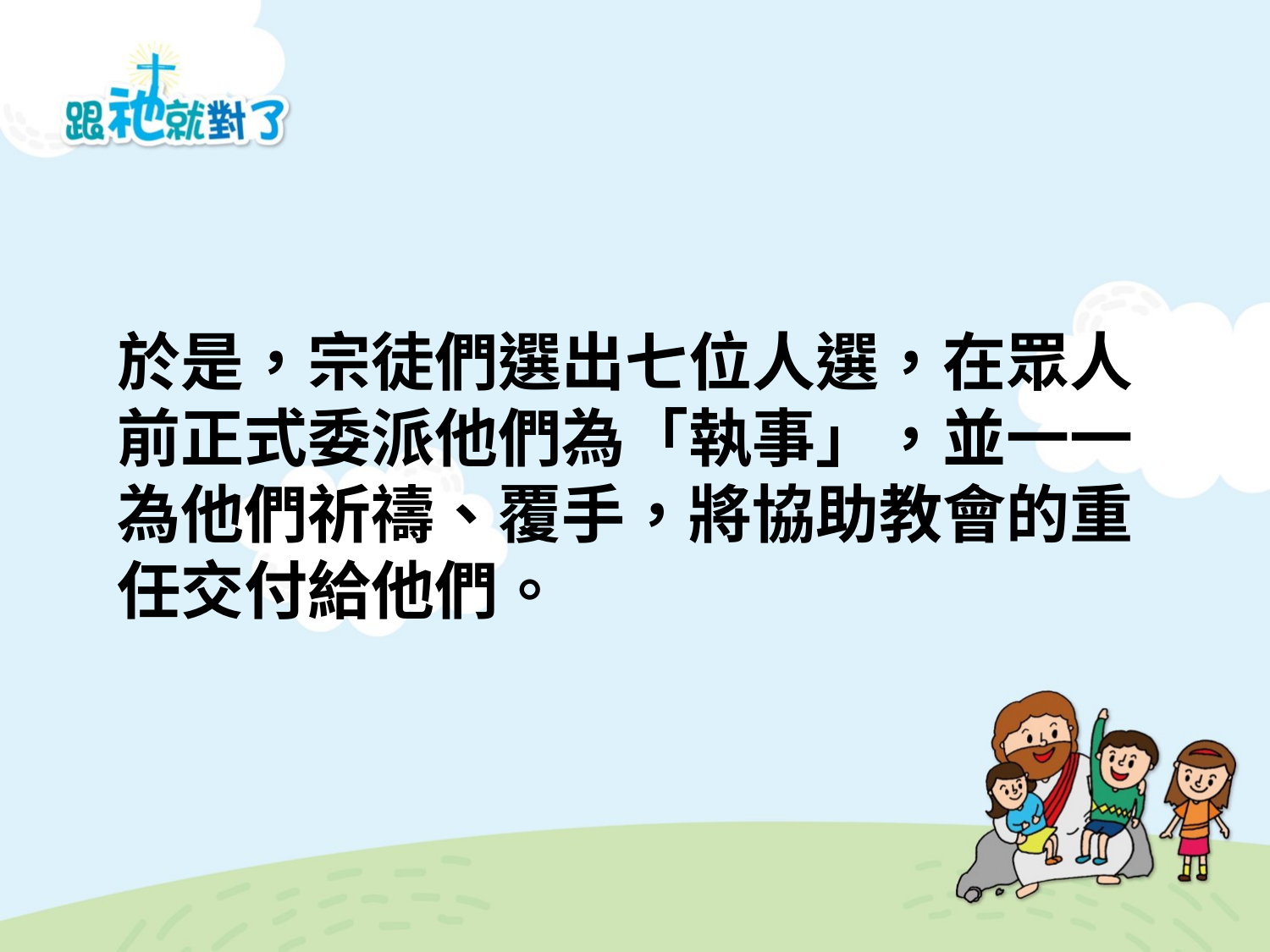

於是，宗徒們選出七位人選，在眾人前正式委派他們為「執事」，並一一為他們祈禱、覆手，將協助教會的重任交付給他們。